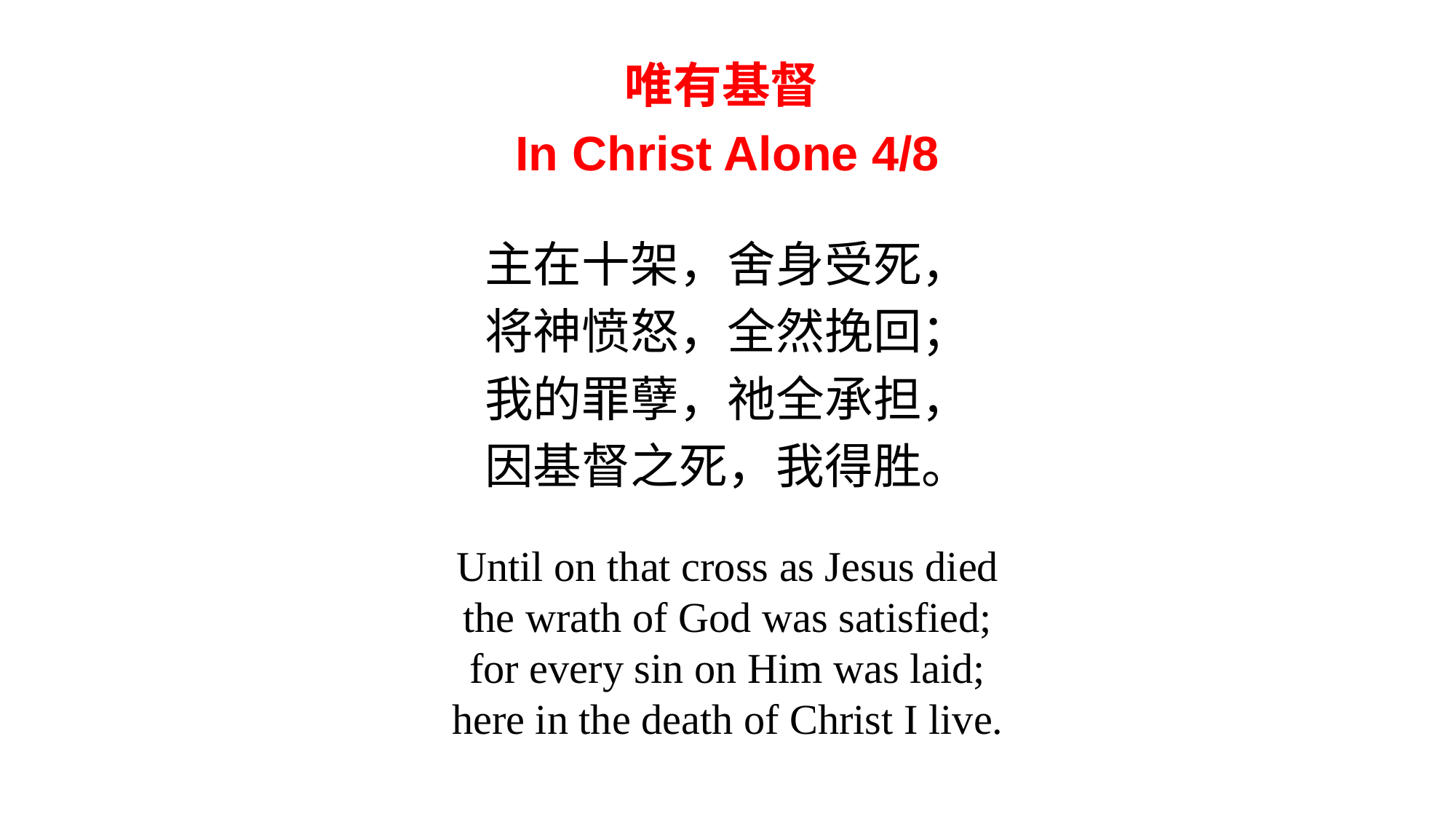

唯有基督
In Christ Alone 4/8
主在十架，舍身受死，
将神愤怒，全然挽回；
我的罪孽，祂全承担，
因基督之死，我得胜。

Until on that cross as Jesus died
the wrath of God was satisfied;
for every sin on Him was laid;
here in the death of Christ I live.